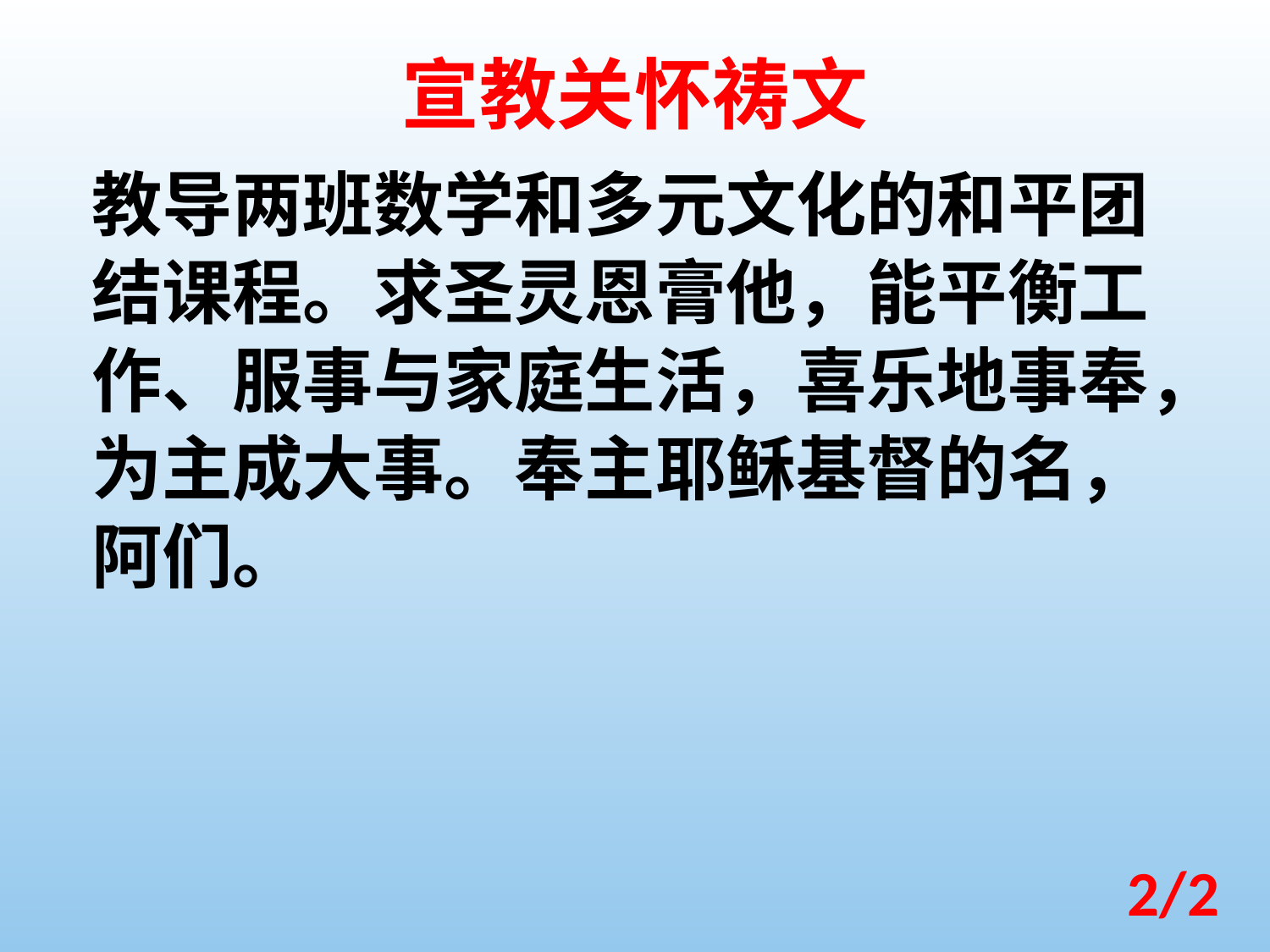

宣教关怀祷文
教导两班数学和多元文化的和平团结课程。求圣灵恩膏他，能平衡工作、服事与家庭生活，喜乐地事奉，为主成大事。奉主耶稣基督的名，阿们。
2/2